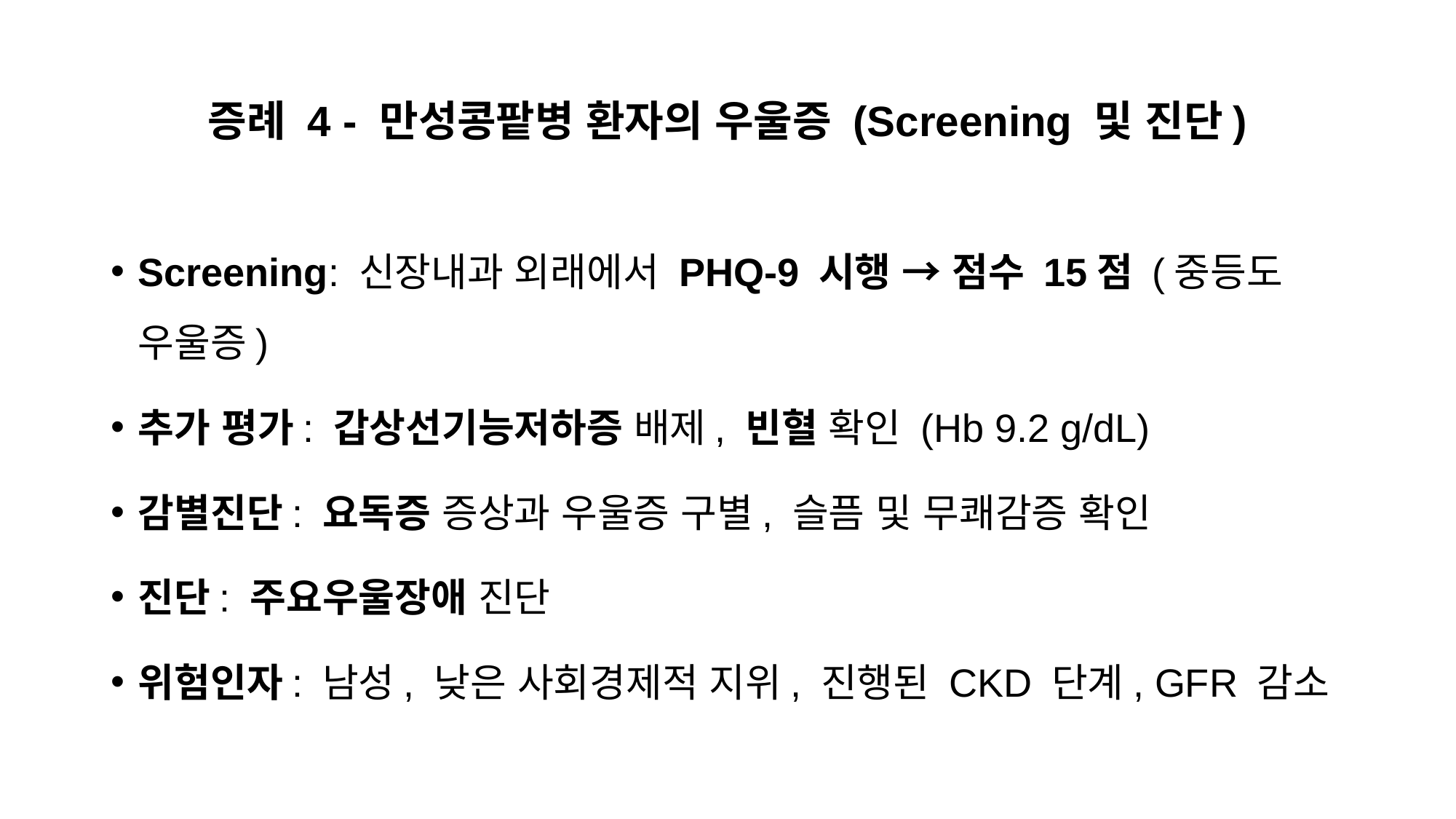

# 증례 4 - 만성콩팥병 환자의 우울증 (Screening 및 진단)
Screening: 신장내과 외래에서 PHQ-9 시행 → 점수 15점 (중등도 우울증)
추가 평가: 갑상선기능저하증 배제, 빈혈 확인 (Hb 9.2 g/dL)
감별진단: 요독증 증상과 우울증 구별, 슬픔 및 무쾌감증 확인
진단: 주요우울장애 진단
위험인자: 남성, 낮은 사회경제적 지위, 진행된 CKD 단계, GFR 감소